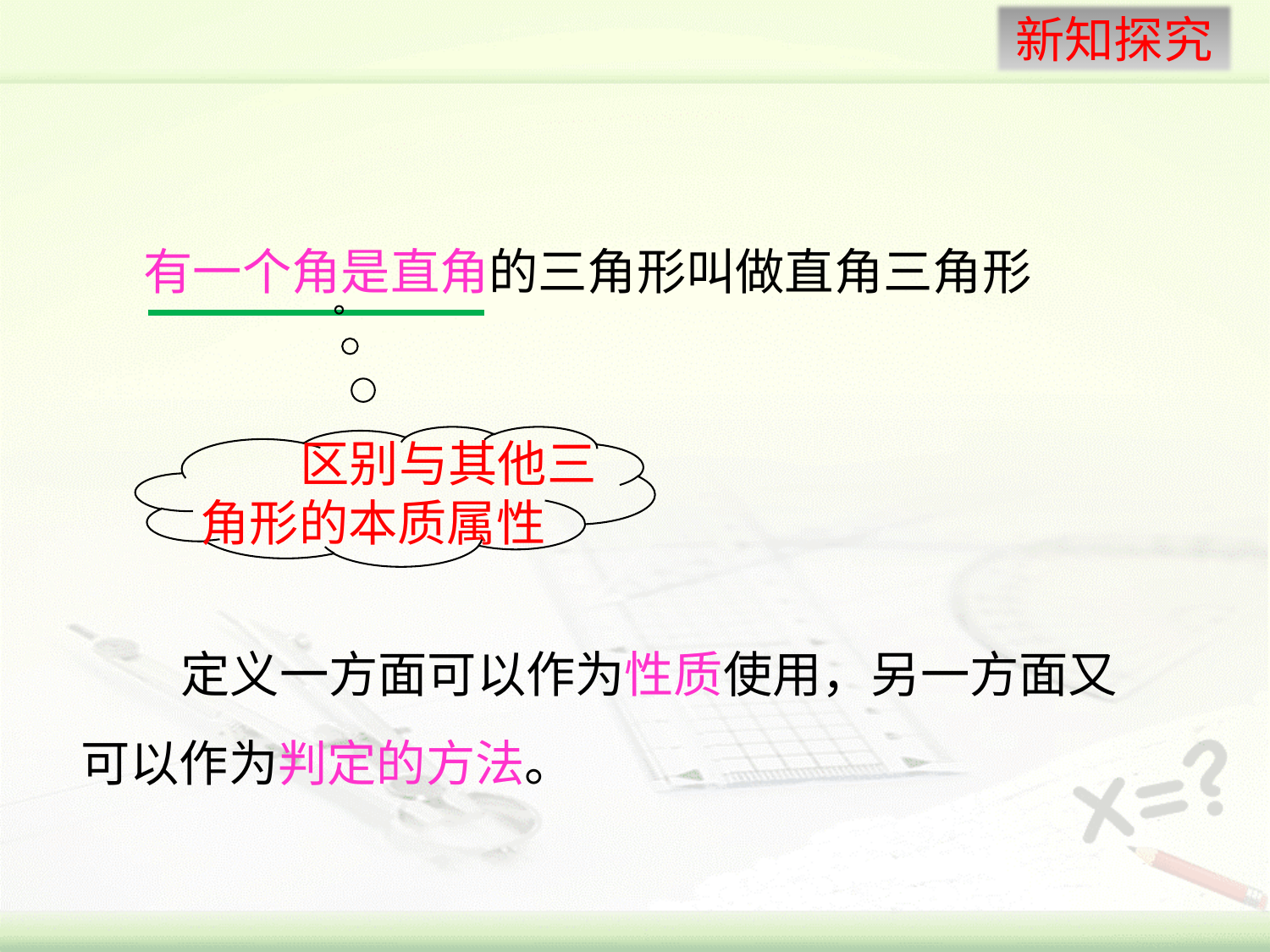

有一个角是直角的三角形叫做直角三角形

        区别与其他三角形的本质属性
        定义一方面可以作为性质使用，另一方面又可以作为判定的方法。